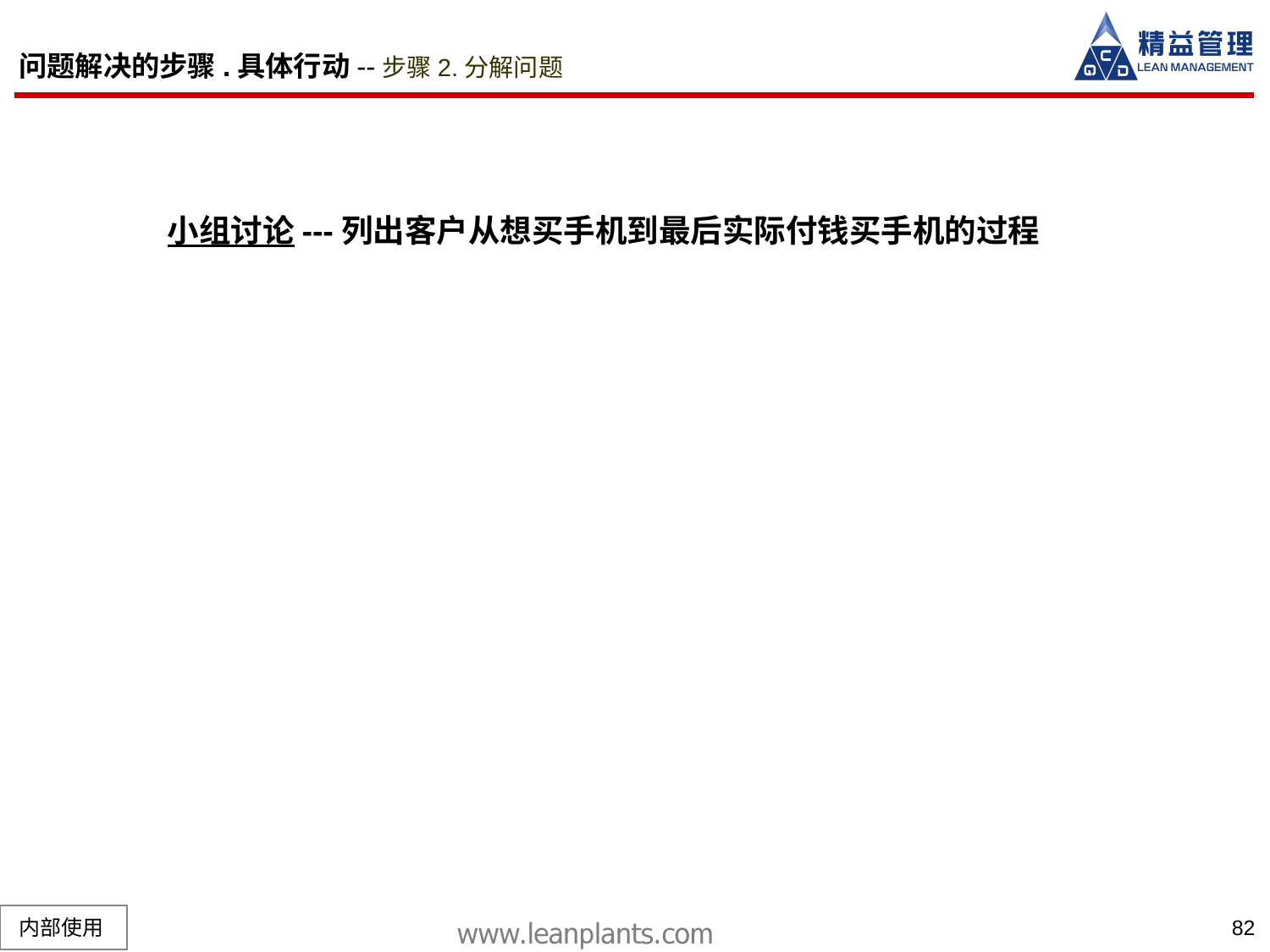

问题解决的步骤.具体行动--步骤2.分解问题
小组讨论---列出客户从想买手机到最后实际付钱买手机的过程

内部使用